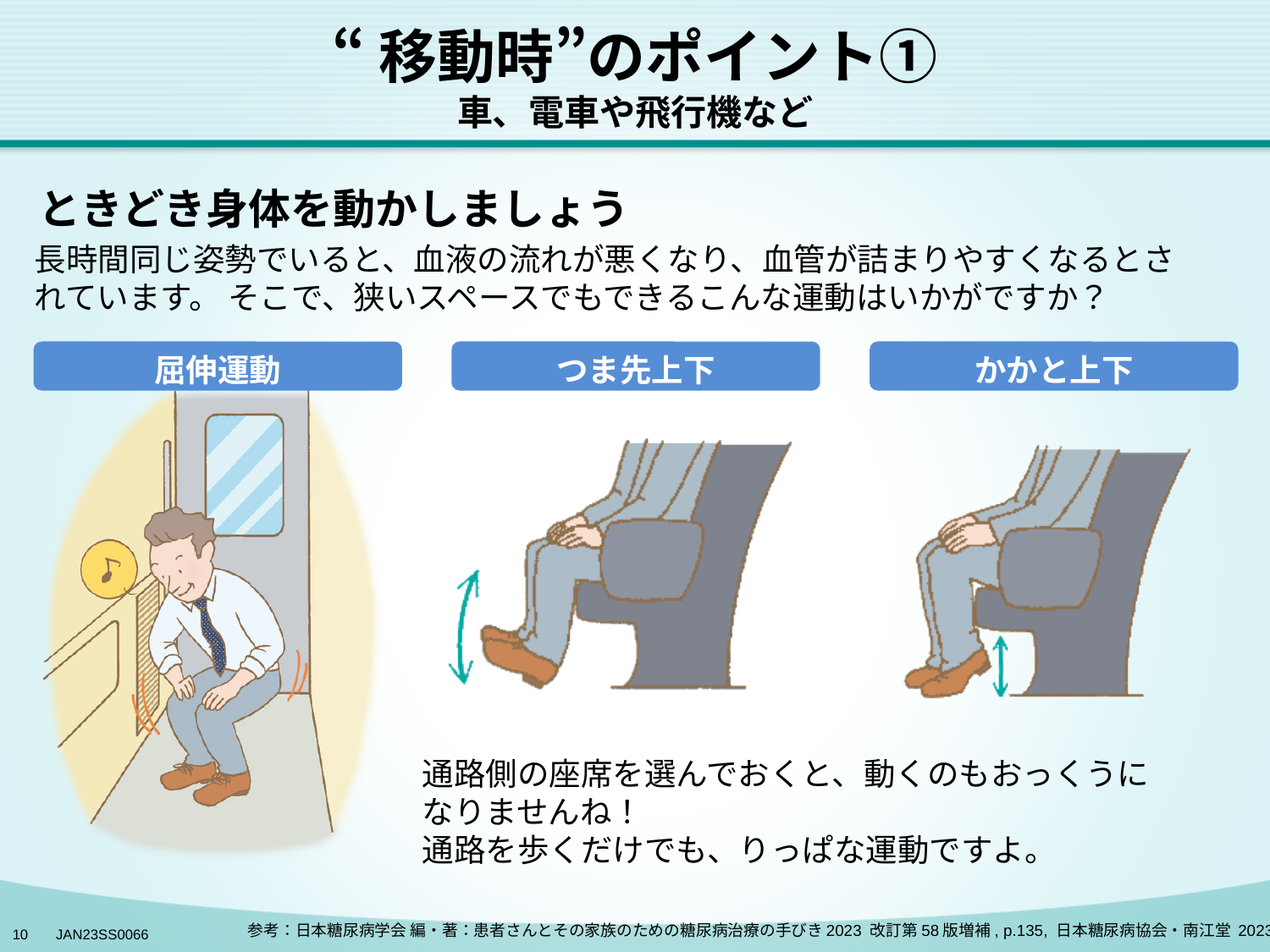

# “移動時”のポイント① 車、電車や飛行機など
ときどき身体を動かしましょう
長時間同じ姿勢でいると、血液の流れが悪くなり、血管が詰まりやすくなるとされています。 そこで、狭いスペースでもできるこんな運動はいかがですか？
屈伸運動
つま先上下
かかと上下

通路側の座席を選んでおくと、動くのもおっくうに
なりませんね！
通路を歩くだけでも、りっぱな運動ですよ。
参考：日本糖尿病学会 編・著：患者さんとその家族のための糖尿病治療の手びき2023 改訂第58版増補, p.135, 日本糖尿病協会・南江堂 2023
10